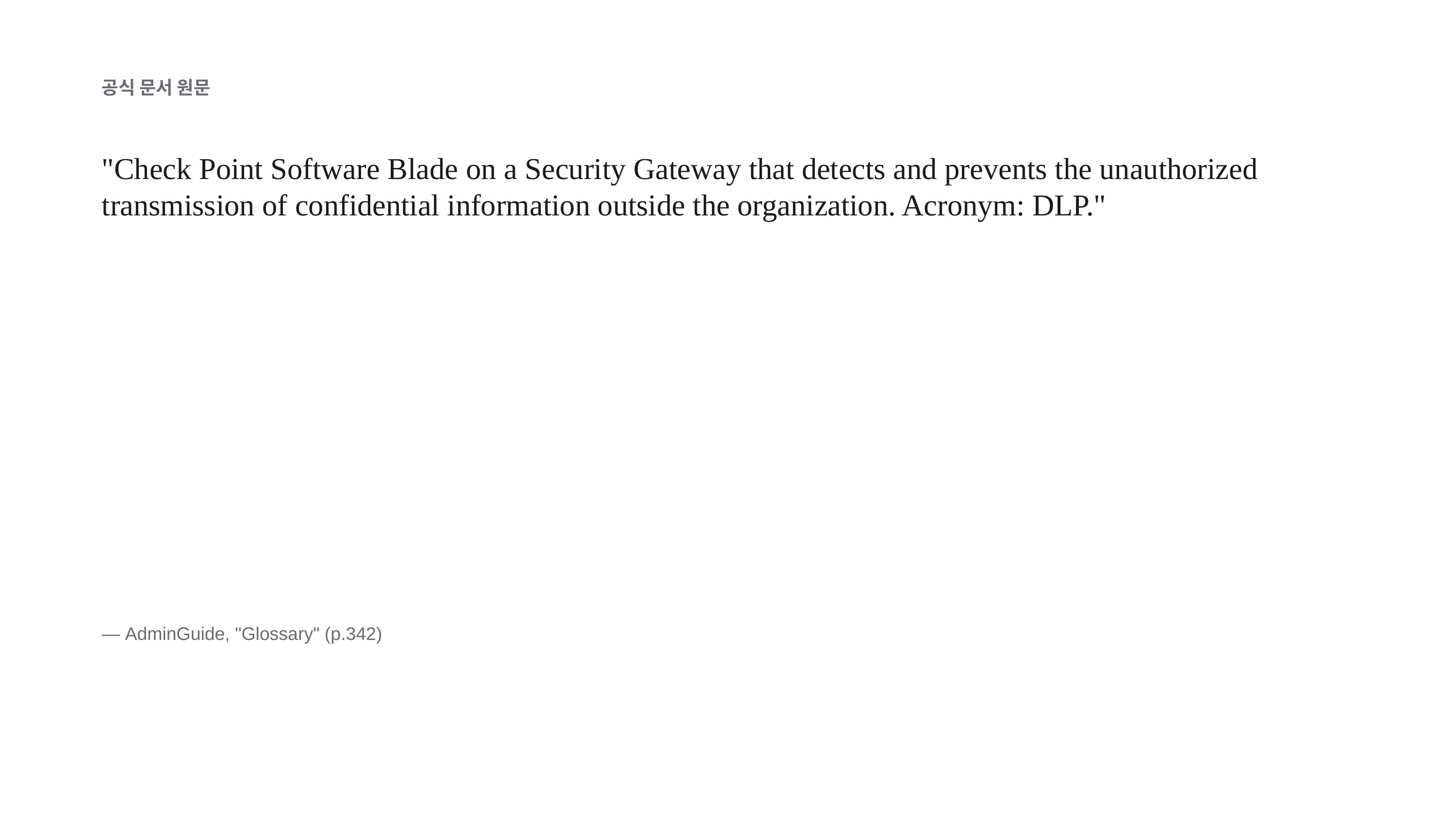

공식 문서 원문
"Check Point Software Blade on a Security Gateway that detects and prevents the unauthorized transmission of confidential information outside the organization. Acronym: DLP."
— AdminGuide, "Glossary" (p.342)